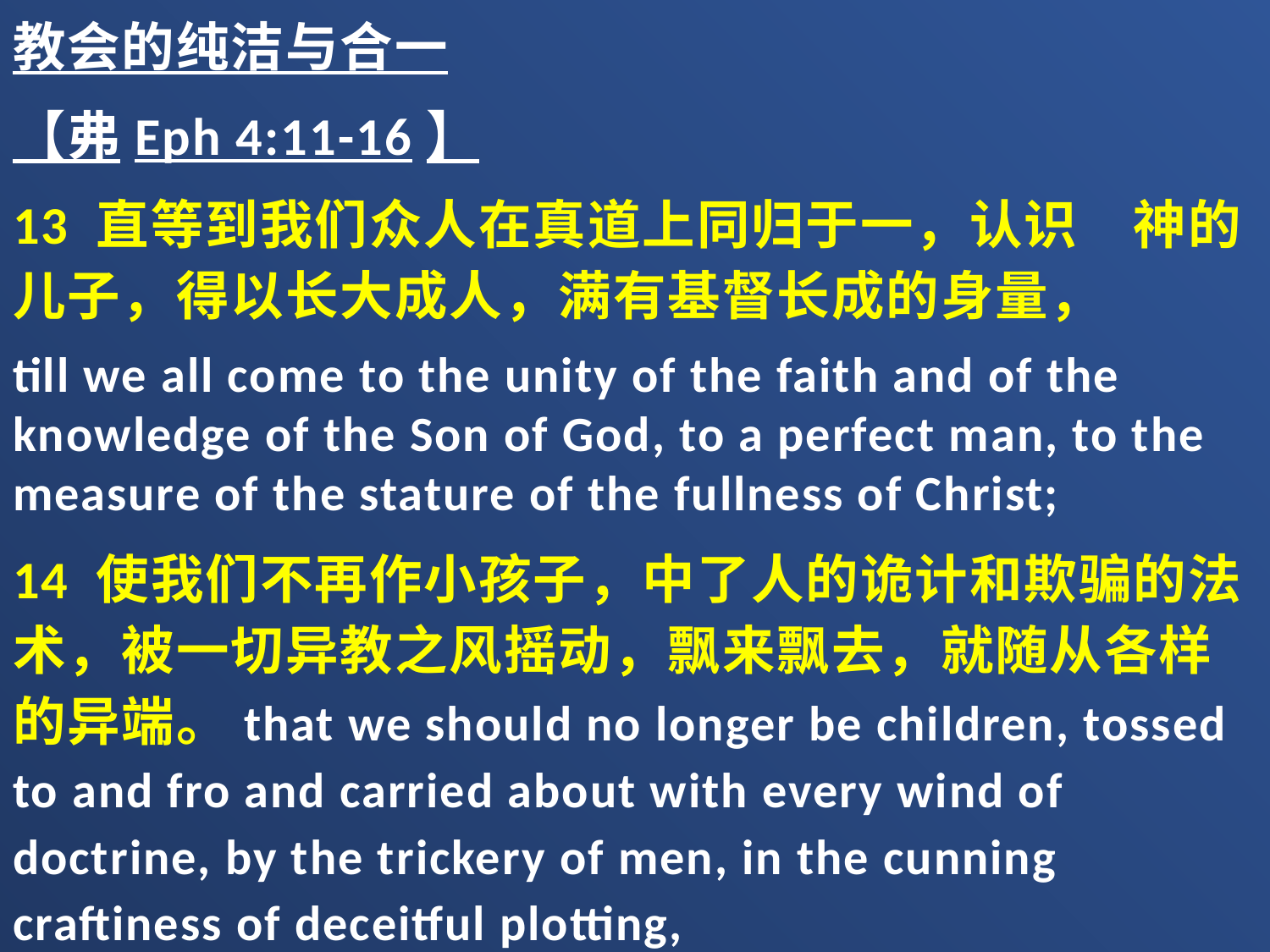

教会的纯洁与合一
【弗Eph 4:11-16】
13 直等到我们众人在真道上同归于一，认识　神的儿子，得以长大成人，满有基督长成的身量，
till we all come to the unity of the faith and of the knowledge of the Son of God, to a perfect man, to the measure of the stature of the fullness of Christ;
14 使我们不再作小孩子，中了人的诡计和欺骗的法术，被一切异教之风摇动，飘来飘去，就随从各样的异端。that we should no longer be children, tossed to and fro and carried about with every wind of doctrine, by the trickery of men, in the cunning craftiness of deceitful plotting,